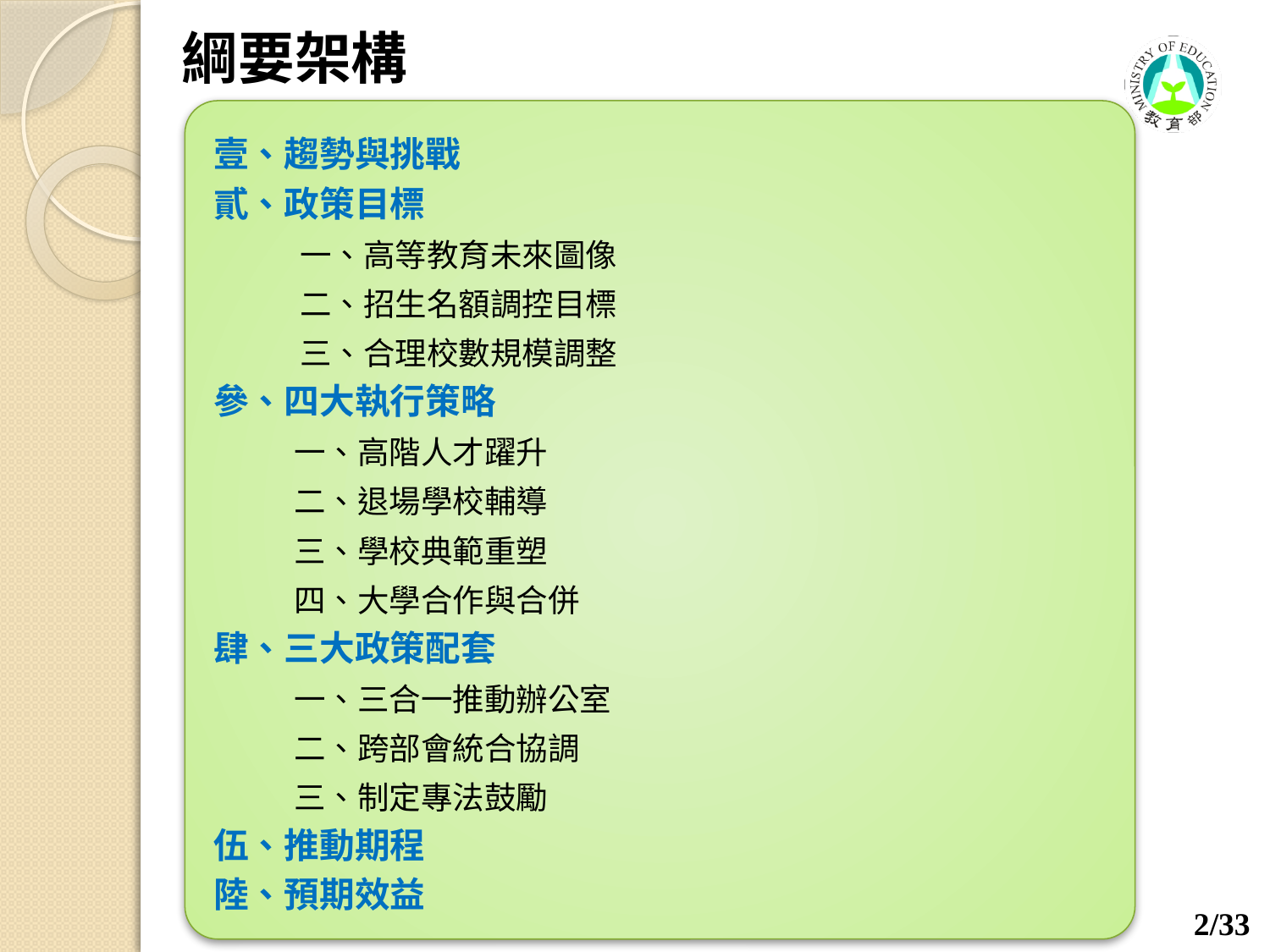

綱要架構
壹、趨勢與挑戰
貳、政策目標
           一、高等教育未來圖像
           二、招生名額調控目標
           三、合理校數規模調整
參、四大執行策略
一、高階人才躍升
二、退場學校輔導
三、學校典範重塑
四、大學合作與合併
肆、三大政策配套
一、三合一推動辦公室
二、跨部會統合協調
三、制定專法鼓勵
伍、推動期程
陸、預期效益